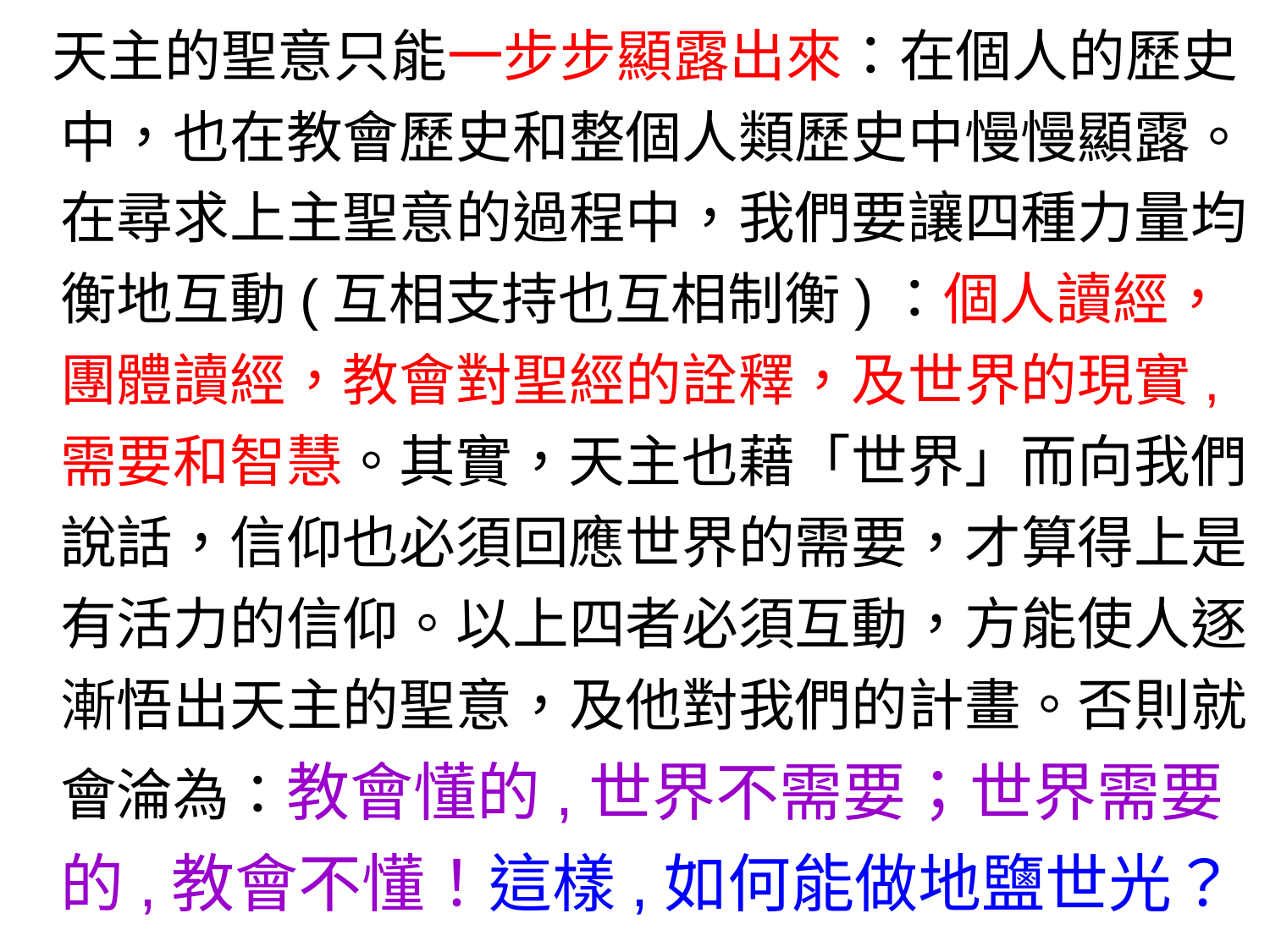

天主的聖意只能一步步顯露出來：在個人的歷史中，也在教會歷史和整個人類歷史中慢慢顯露。在尋求上主聖意的過程中，我們要讓四種力量均衡地互動(互相支持也互相制衡)：個人讀經，團體讀經，教會對聖經的詮釋，及世界的現實,需要和智慧。其實，天主也藉「世界」而向我們說話，信仰也必須回應世界的需要，才算得上是有活力的信仰。以上四者必須互動，方能使人逐漸悟出天主的聖意，及他對我們的計畫。否則就會淪為：教會懂的,世界不需要；世界需要的,教會不懂！這樣,如何能做地鹽世光？